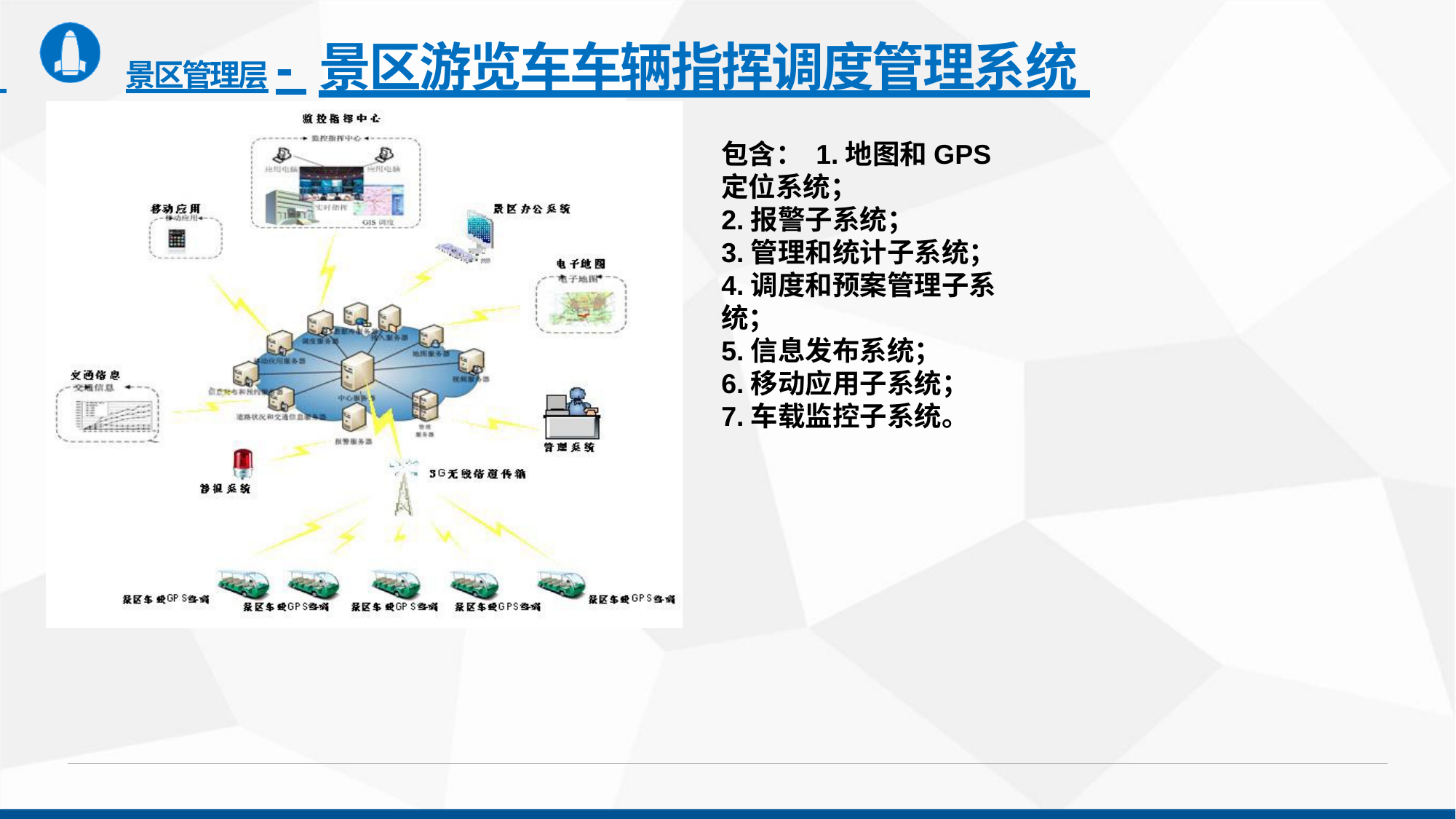

# 景区管理层- 景区游览车车辆指挥调度管理系统

包含： 1.地图和GPS定位系统；
2.报警子系统；
3.管理和统计子系统；
4.调度和预案管理子系统；
5.信息发布系统；
6.移动应用子系统；
7.车载监控子系统。